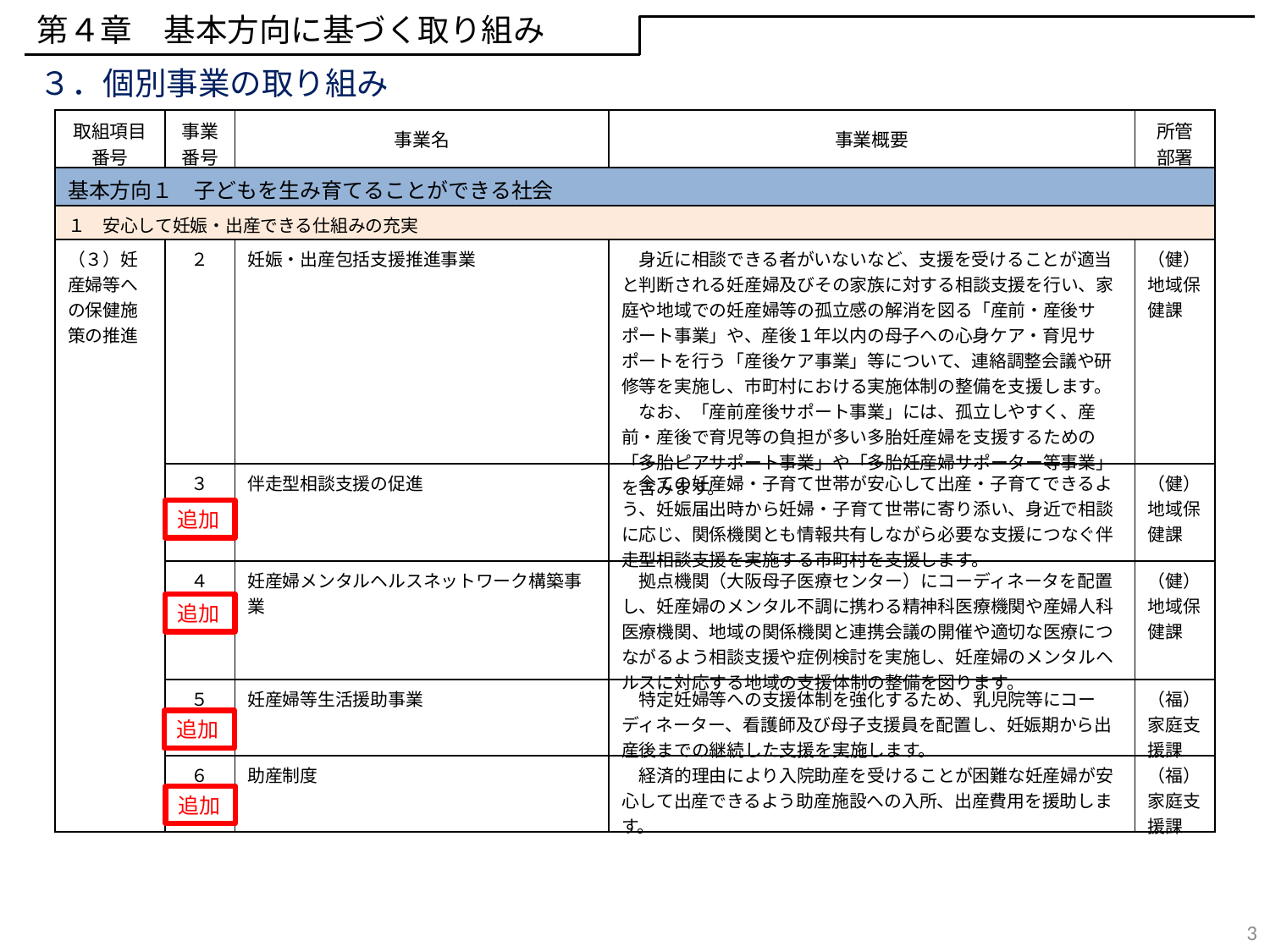

第４章　基本方向に基づく取り組み
３．個別事業の取り組み
| 取組項目 番号 | 事業 番号 | 事業名 | 事業概要 | 所管 部署 |
| --- | --- | --- | --- | --- |
| 基本方向１　子どもを生み育てることができる社会 |  |  |  |  |
| １　安心して妊娠・出産できる仕組みの充実 |  |  |  |  |
| （３）妊産婦等への保健施策の推進 | ２ | 妊娠・出産包括支援推進事業 | 身近に相談できる者がいないなど、支援を受けることが適当と判断される妊産婦及びその家族に対する相談支援を行い、家庭や地域での妊産婦等の孤立感の解消を図る「産前・産後サポート事業」や、産後１年以内の母子への心身ケア・育児サポートを行う「産後ケア事業」等について、連絡調整会議や研修等を実施し、市町村における実施体制の整備を支援します。 　なお、「産前産後サポート事業」には、孤立しやすく、産前・産後で育児等の負担が多い多胎妊産婦を支援するための「多胎ピアサポート事業」や「多胎妊産婦サポーター等事業」を含みます。 | （健）地域保健課 |
| （３）妊産婦等への保健施策の推進 | ３ | 伴走型相談支援の促進 | 全ての妊産婦・子育て世帯が安心して出産・子育てできるよう、妊娠届出時から妊婦・子育て世帯に寄り添い、身近で相談に応じ、関係機関とも情報共有しながら必要な支援につなぐ伴走型相談支援を実施する市町村を支援します。 | （健）地域保健課 |
|  | ４ | 妊産婦メンタルヘルスネットワーク構築事業 | 拠点機関（大阪母子医療センター）にコーディネータを配置し、妊産婦のメンタル不調に携わる精神科医療機関や産婦人科医療機関、地域の関係機関と連携会議の開催や適切な医療につながるよう相談支援や症例検討を実施し、妊産婦のメンタルヘルスに対応する地域の支援体制の整備を図ります。 | （健）地域保健課 |
|  | ５ | 妊産婦等生活援助事業 | 特定妊婦等への支援体制を強化するため、乳児院等にコーディネーター、看護師及び母子支援員を配置し、妊娠期から出産後までの継続した支援を実施します。 | （福）家庭支援課 |
|  | ６ | 助産制度 | 経済的理由により入院助産を受けることが困難な妊産婦が安心して出産できるよう助産施設への入所、出産費用を援助します。 | （福）家庭支援課 |
追加
追加
追加
追加
3